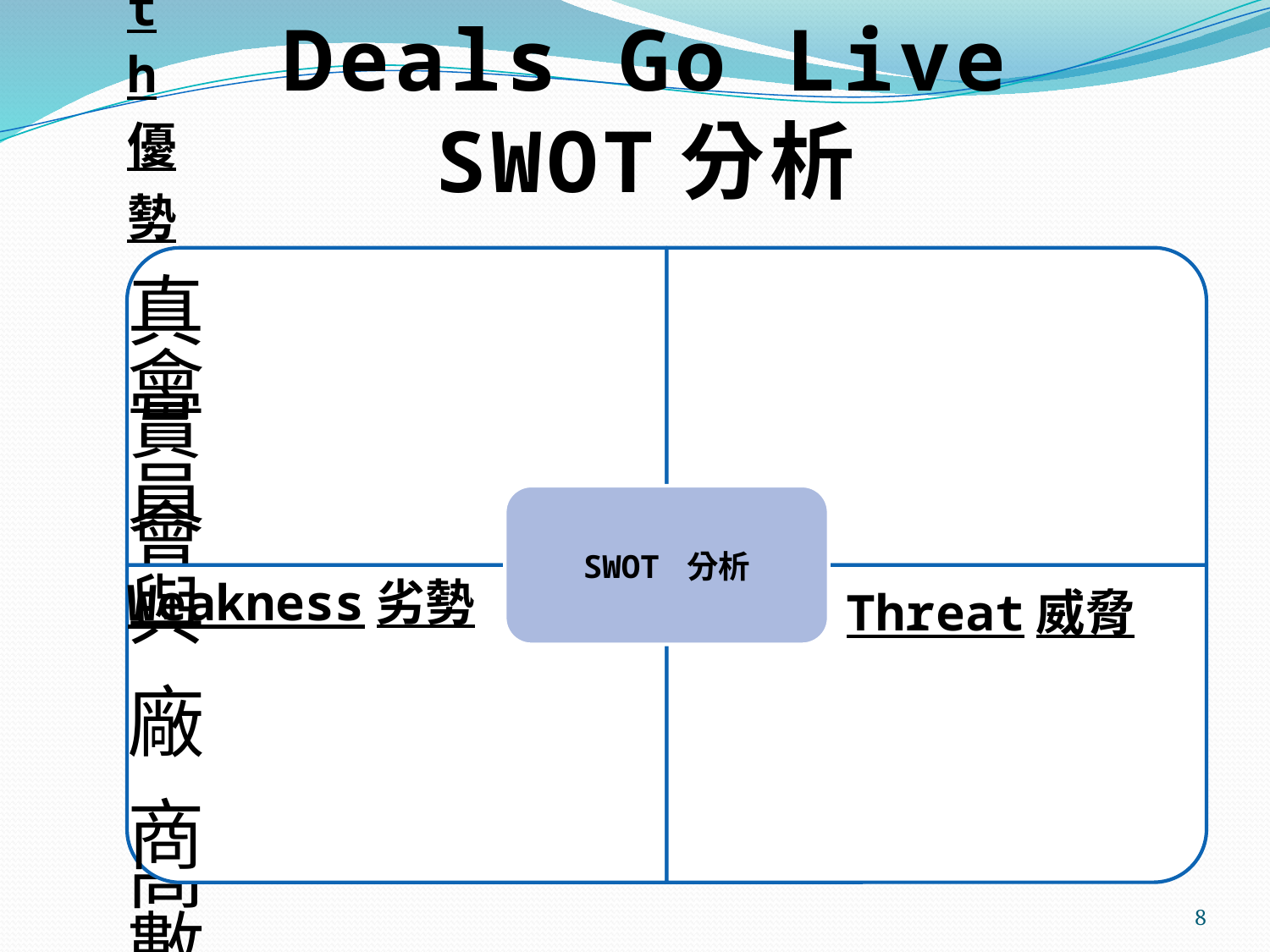

Deals Go Live
SWOT分析
SWOT 分析
Weakness劣勢
Threat威脅
8